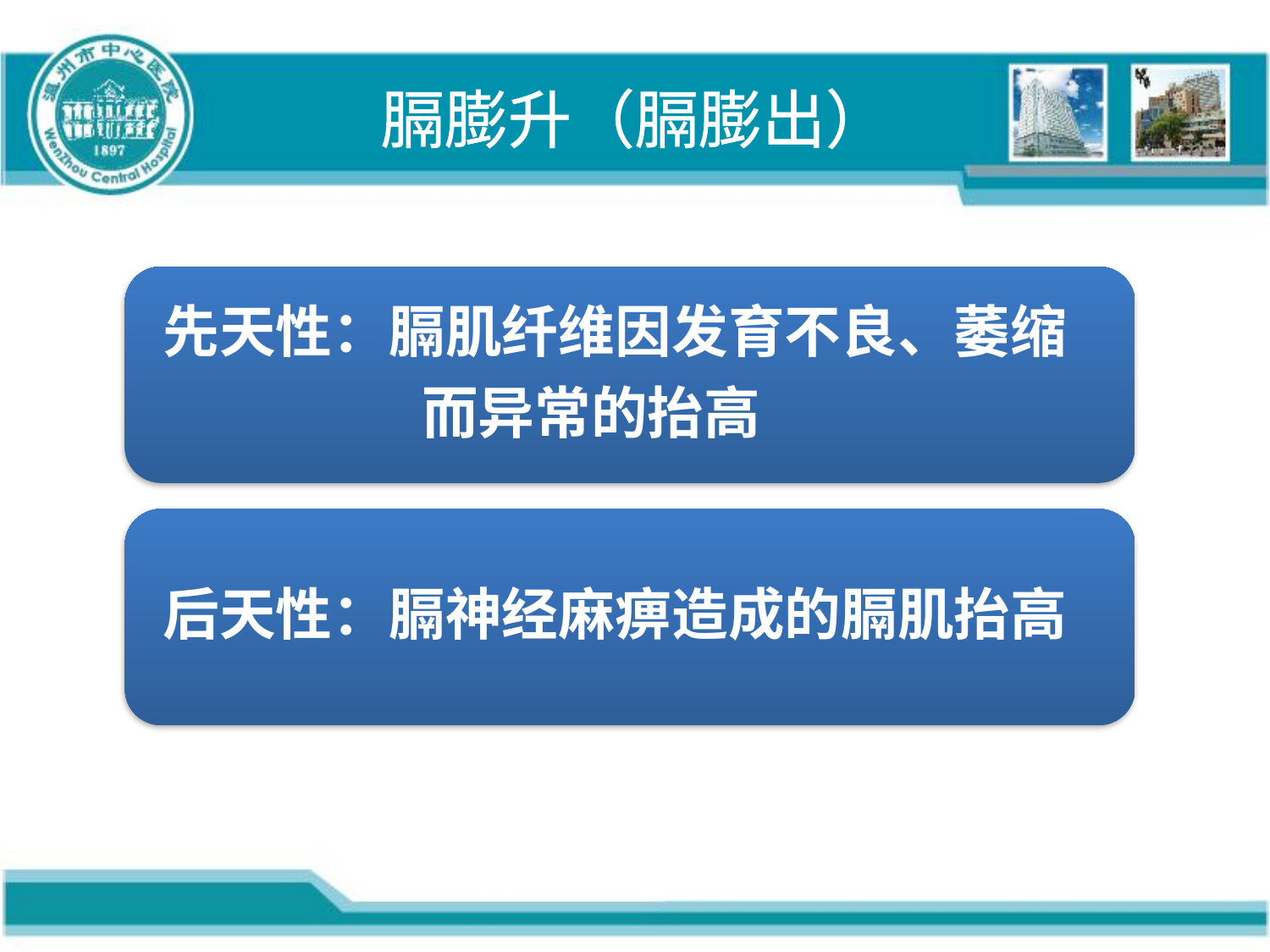

# 膈膨升（膈膨出）
先天性：膈肌纤维因发育不良、萎缩
                   而异常的抬高
后天性：膈神经麻痹造成的膈肌抬高